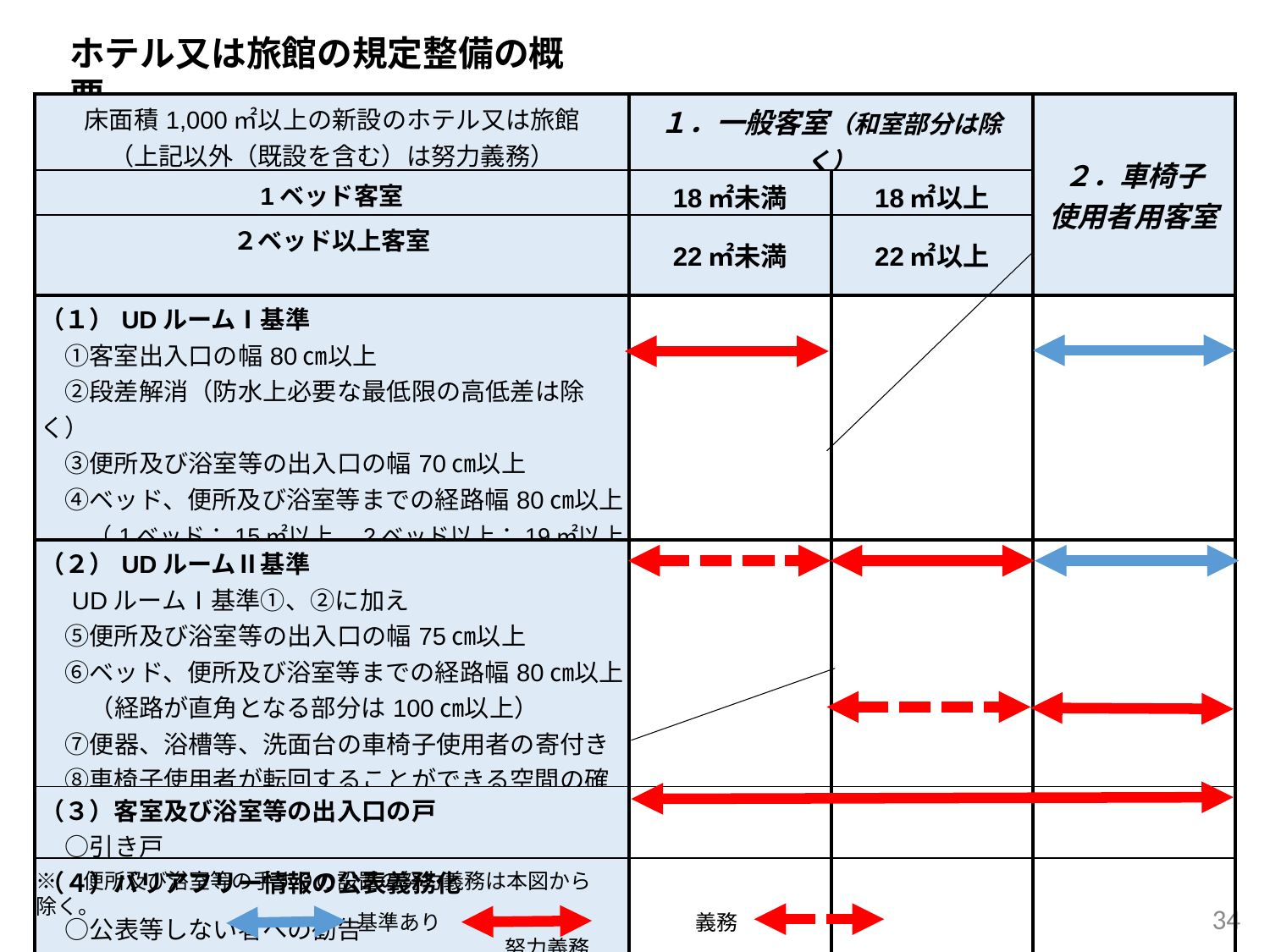

ホテル又は旅館の規定整備の概要
| 床面積1,000㎡以上の新設のホテル又は旅館 （上記以外（既設を含む）は努力義務） | １．一般客室（和室部分は除く） |  | ２．車椅子 使用者用客室 |
| --- | --- | --- | --- |
| 1ベッド客室 | 18㎡未満 | 18㎡以上 |  |
| ２ベッド以上客室 | 22㎡未満 | 22㎡以上 |  |
| （１）UDルームⅠ基準 　①客室出入口の幅80㎝以上 　②段差解消（防水上必要な最低限の高低差は除く） 　③便所及び浴室等の出入口の幅70㎝以上 　④ベッド、便所及び浴室等までの経路幅80㎝以上 　　（1ベッド：15㎡以上、2ベッド以上：19㎡以上の場合） |  |  |  |
| （２）UDルームⅡ基準 　UDルームⅠ基準①、②に加え 　⑤便所及び浴室等の出入口の幅75㎝以上 　⑥ベッド、便所及び浴室等までの経路幅80㎝以上 　　（経路が直角となる部分は100㎝以上） 　⑦便器、浴槽等、洗面台の車椅子使用者の寄付き 　⑧車椅子使用者が転回することができる空間の確保 |  |  |  |
| （３）客室及び浴室等の出入口の戸 　○引き戸 |  |  |  |
| （４）バリアフリー情報の公表義務化 　○公表等しない者への勧告 　○勧告に従わないときの名称等の公表 |  |  |  |
※　便所及び浴室等の手すりの設置の努力義務は本図から除く。
34
基準あり　　　　　　　　　　　　義務　　　　　　　　　　　　　　　　　　努力義務